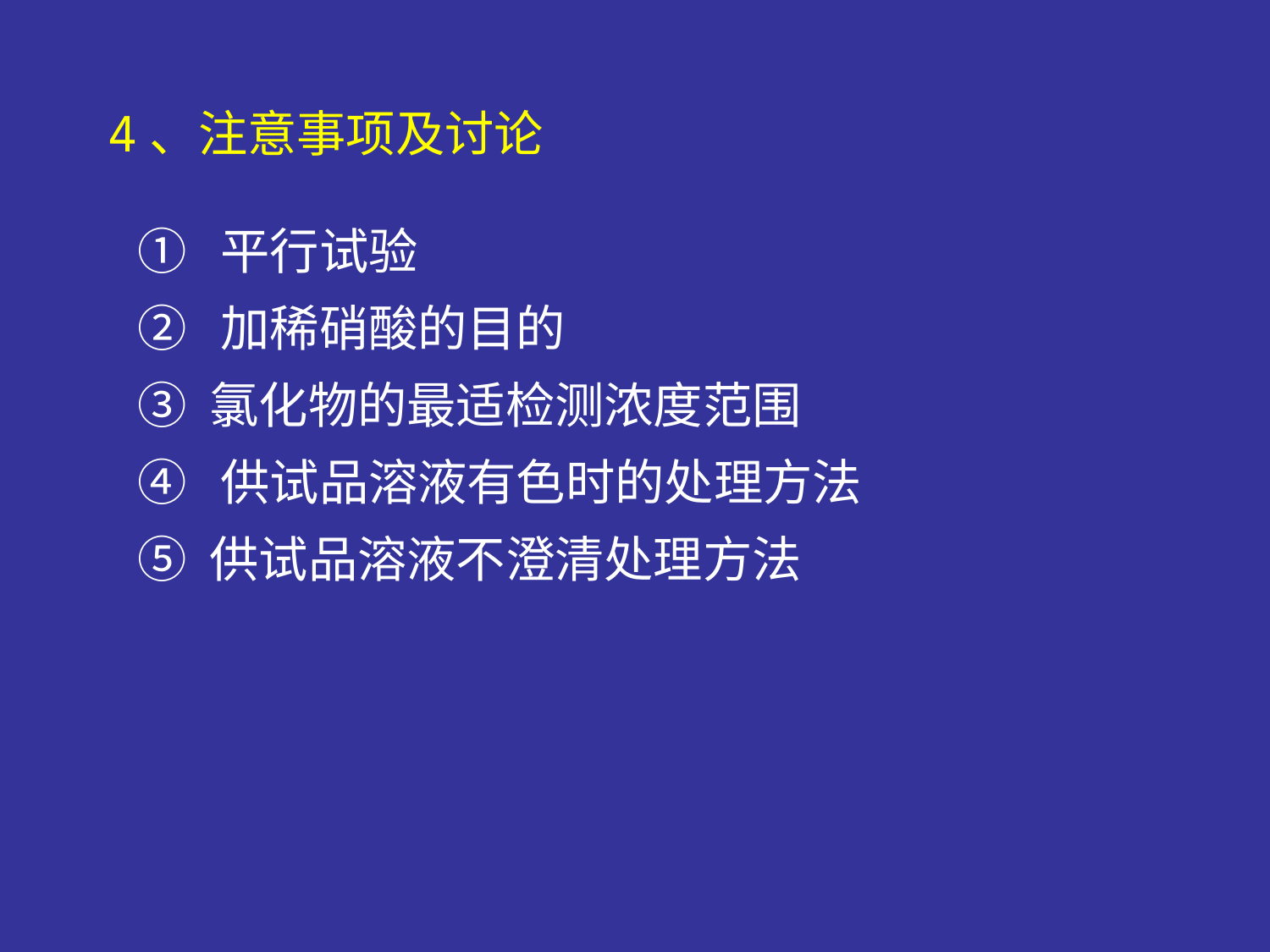

4、注意事项及讨论
①  平行试验
②  加稀硝酸的目的
③ 氯化物的最适检测浓度范围
④  供试品溶液有色时的处理方法
⑤ 供试品溶液不澄清处理方法